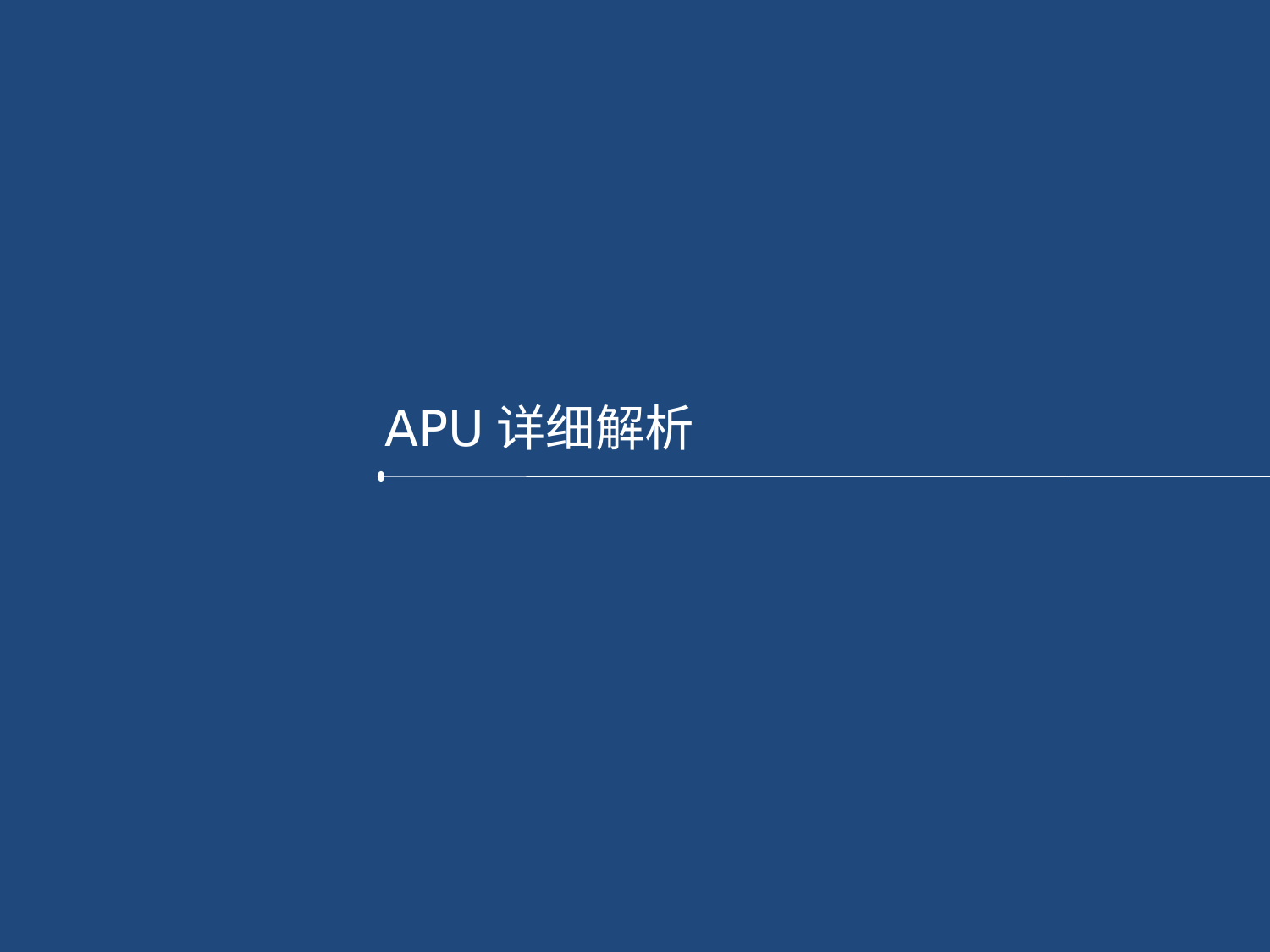

APU详细解析

AMD Confidential
9
March 6, 2016